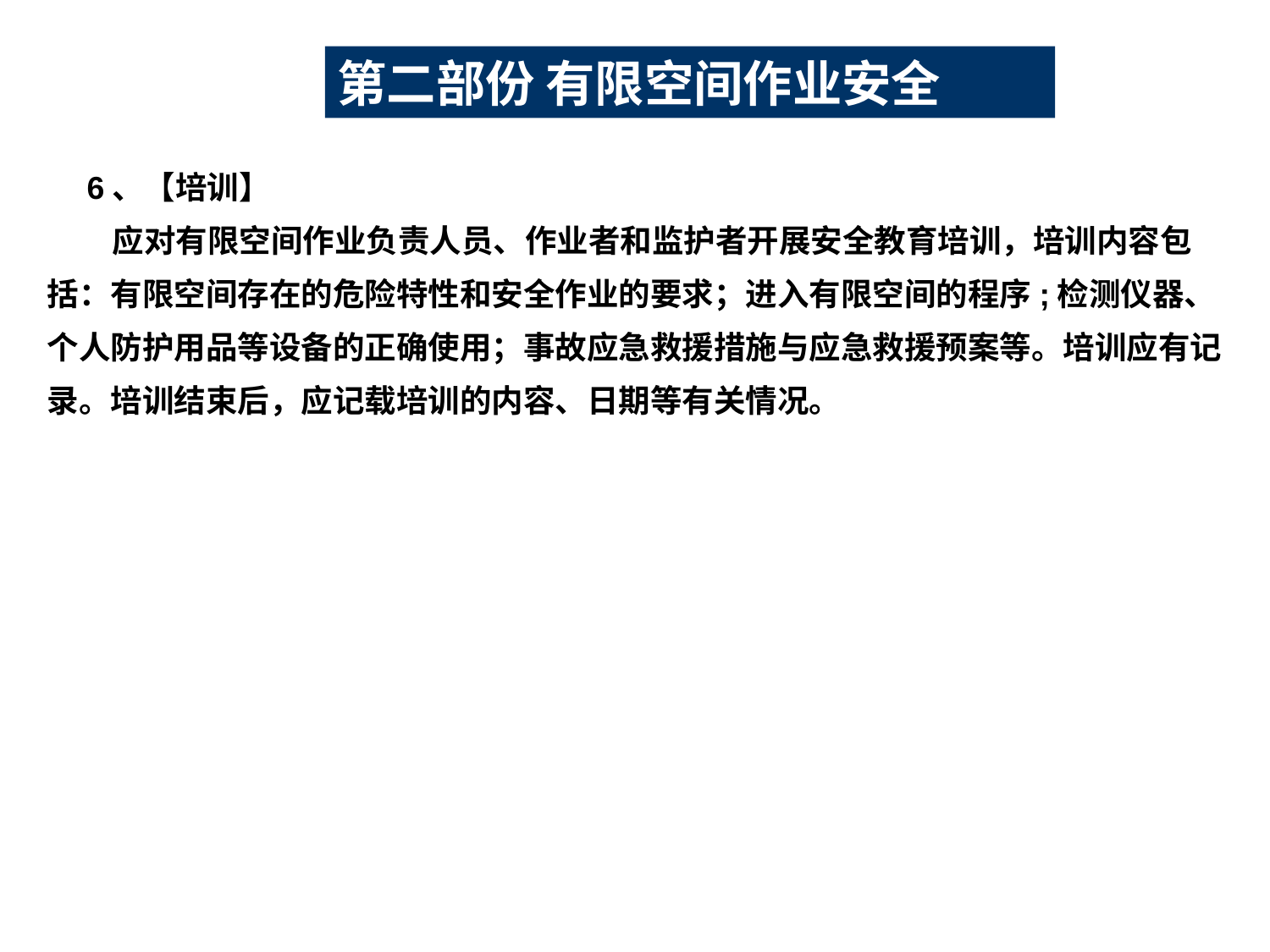

第二部份 有限空间作业安全
　6、【培训】
        应对有限空间作业负责人员、作业者和监护者开展安全教育培训，培训内容包括：有限空间存在的危险特性和安全作业的要求；进入有限空间的程序;检测仪器、个人防护用品等设备的正确使用；事故应急救援措施与应急救援预案等。培训应有记录。培训结束后，应记载培训的内容、日期等有关情况。